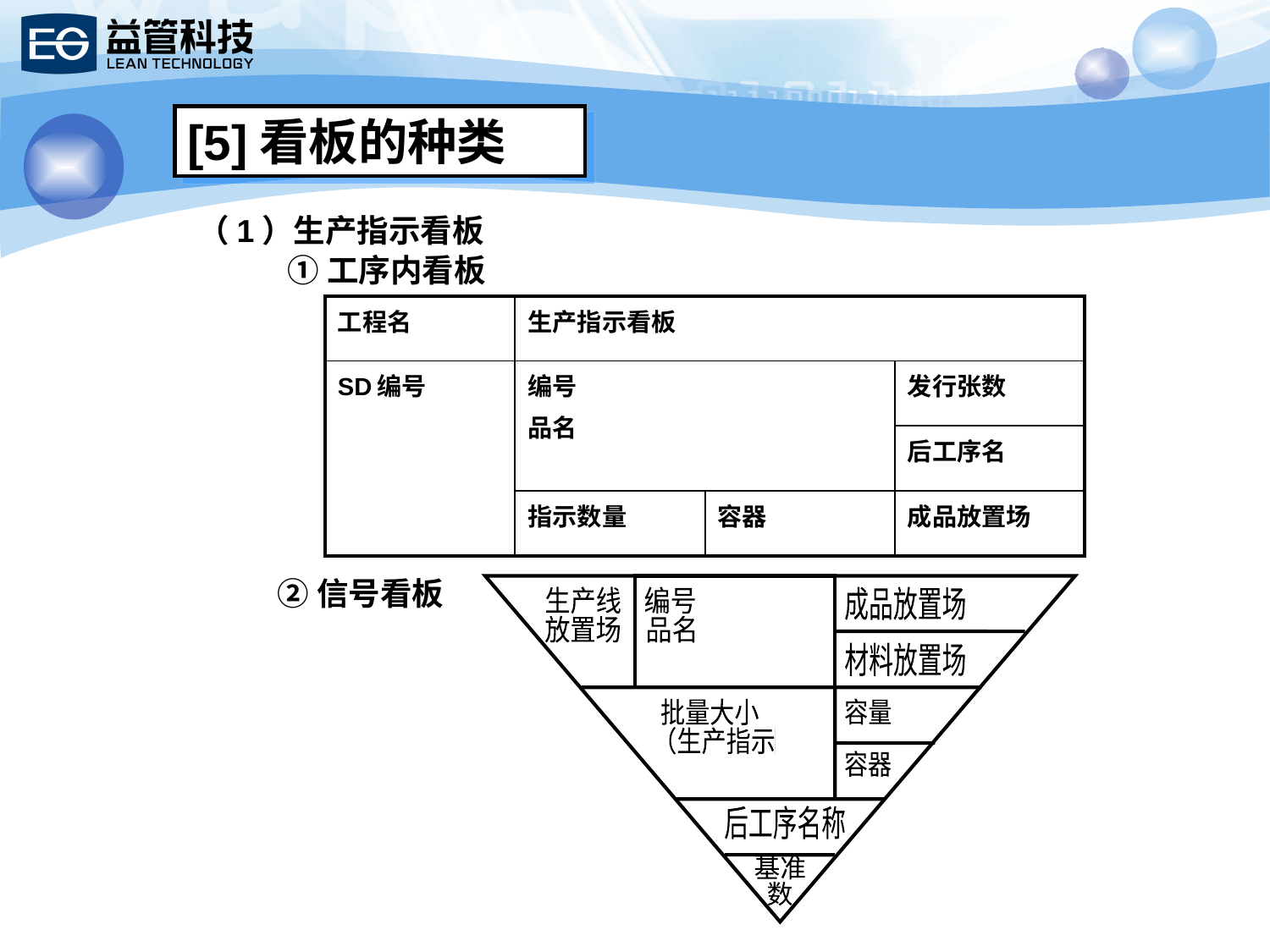

[5]看板的种类
（1）生产指示看板
①工序内看板
| 工程名 | 生产指示看板 |  |  |
| --- | --- | --- | --- |
| SD编号 | 编号 品名 |  | 发行张数 |
|  |  |  | 后工序名 |
|  | 指示数量 | 容器 | 成品放置场 |
②信号看板

生产线
放置场
编号
品名
成品放置场

材料放置场

批量大小
（生产指示）
容量

容器

后工序名称

基准
数